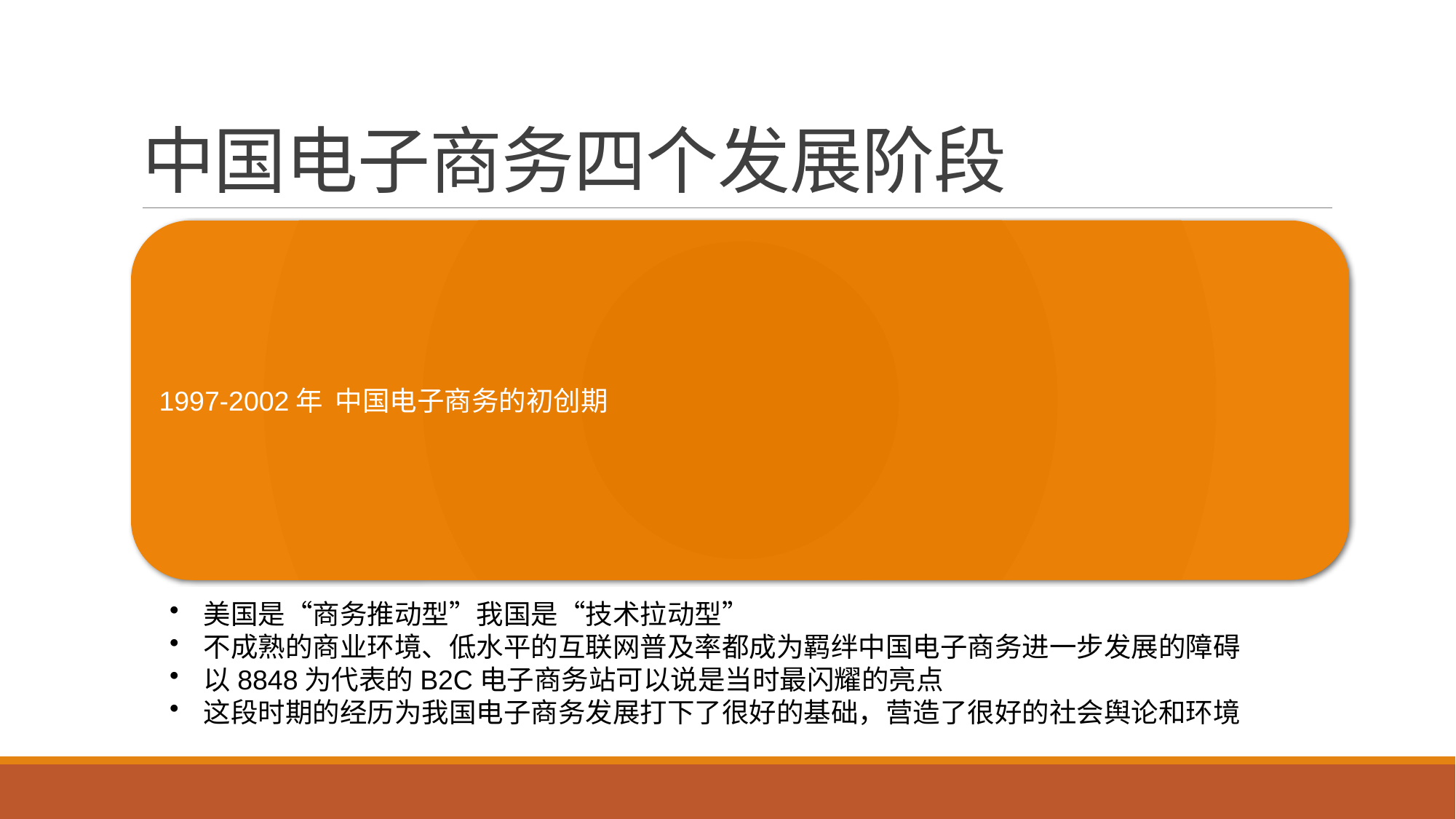

# 中国电子商务四个发展阶段
1997-2002年  中国电子商务的初创期
美国是“商务推动型”我国是“技术拉动型”
不成熟的商业环境、低水平的互联网普及率都成为羁绊中国电子商务进一步发展的障碍
以8848为代表的B2C电子商务站可以说是当时最闪耀的亮点
这段时期的经历为我国电子商务发展打下了很好的基础，营造了很好的社会舆论和环境